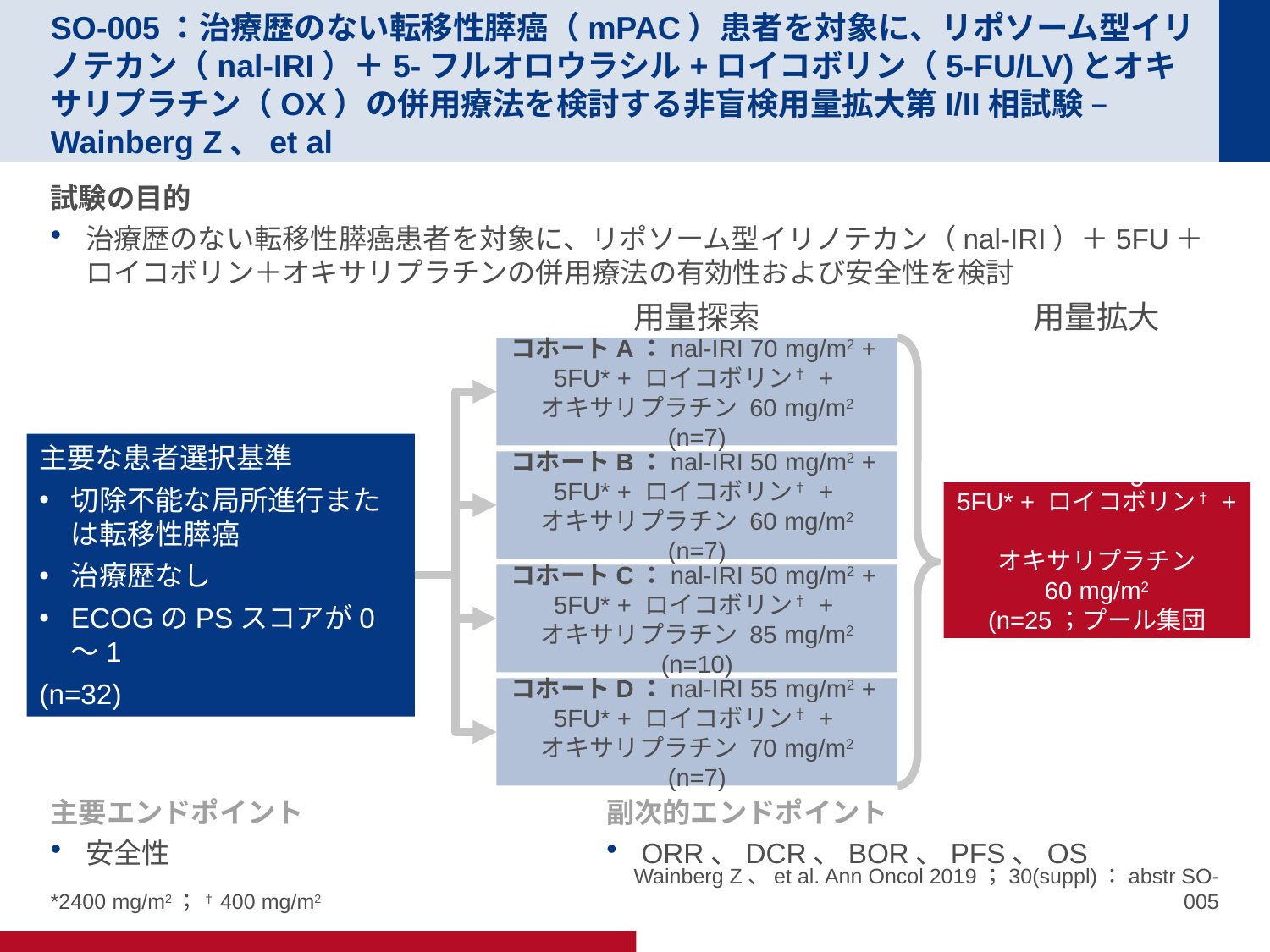

# SO-005：治療歴のない転移性膵癌（mPAC）患者を対象に、リポソーム型イリノテカン（nal-IRI）＋5-フルオロウラシル+ロイコボリン（5-FU/LV)とオキサリプラチン（OX）の併用療法を検討する非盲検用量拡大第I/II相試験 – Wainberg Z、et al
試験の目的
治療歴のない転移性膵癌患者を対象に、リポソーム型イリノテカン（nal-IRI）＋5FU＋ロイコボリン＋オキサリプラチンの併用療法の有効性および安全性を検討
用量探索
用量拡大
コホートA：nal-IRI 70 mg/m2 +
5FU* + ロイコボリン† +
オキサリプラチン 60 mg/m2 (n=7)

主要な患者選択基準
切除不能な局所進行または転移性膵癌
治療歴なし
ECOGのPSスコアが0～1
(n=32)
コホートB：nal-IRI 50 mg/m2 +
5FU* + ロイコボリン† +
オキサリプラチン 60 mg/m2 (n=7)
nal-IRI 50 mg/m2 +
5FU* + ロイコボリン† +
オキサリプラチン 60 mg/m2
 (n=25；プール集団n=32)
コホートC：nal-IRI 50 mg/m2 +
5FU* + ロイコボリン† +
オキサリプラチン 85 mg/m2 (n=10)
コホートD：nal-IRI 55 mg/m2 +
5FU* + ロイコボリン† +
オキサリプラチン 70 mg/m2 (n=7)
主要エンドポイント
安全性

副次的エンドポイント
ORR、DCR、BOR、PFS、OS
*2400 mg/m2； †400 mg/m2
Wainberg Z、et al. Ann Oncol 2019；30(suppl)：abstr SO-005